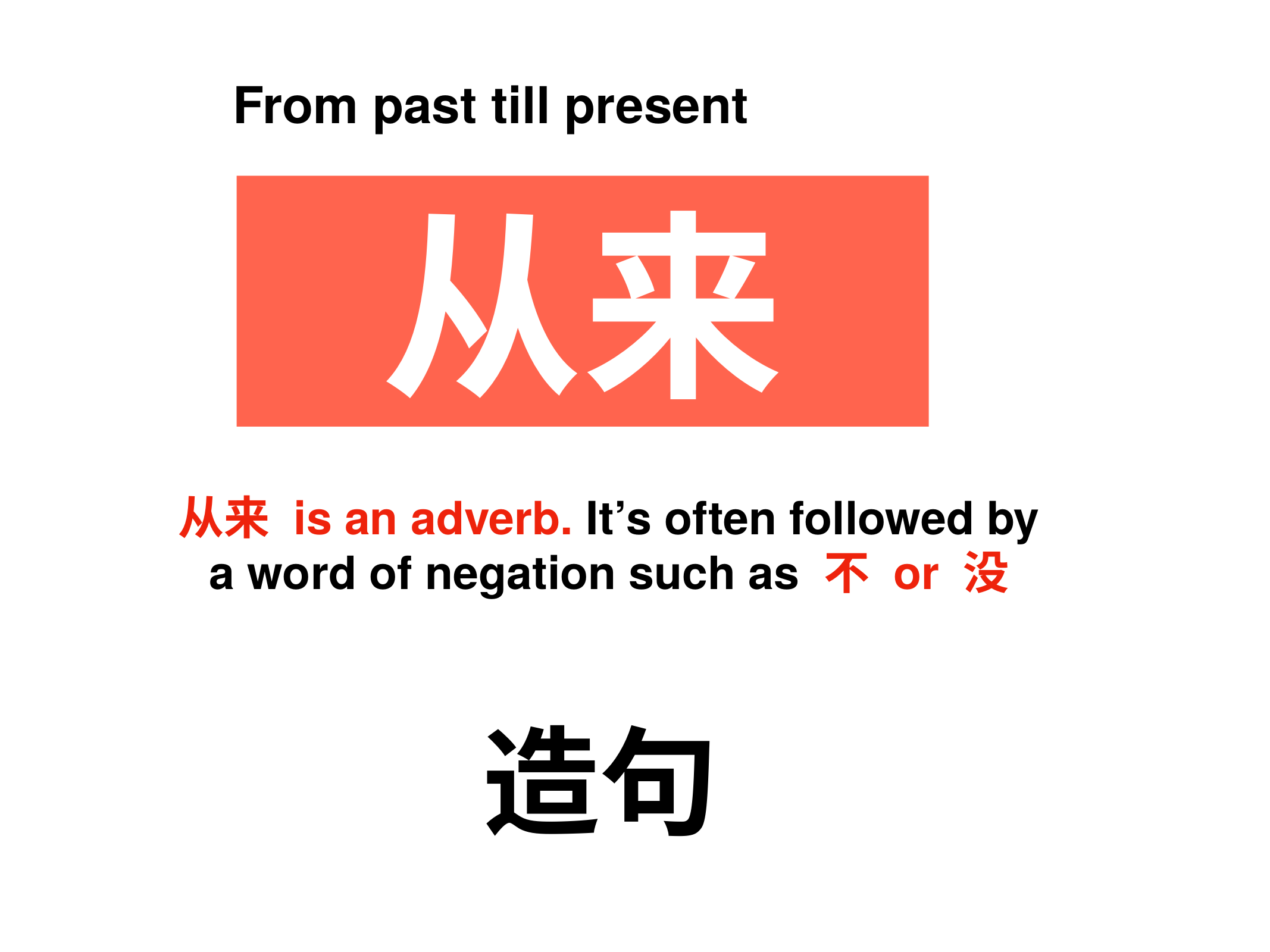

From past till present
从来
从来 is an adverb. It’s often followed by a word of negation such as 不 or 没
造句